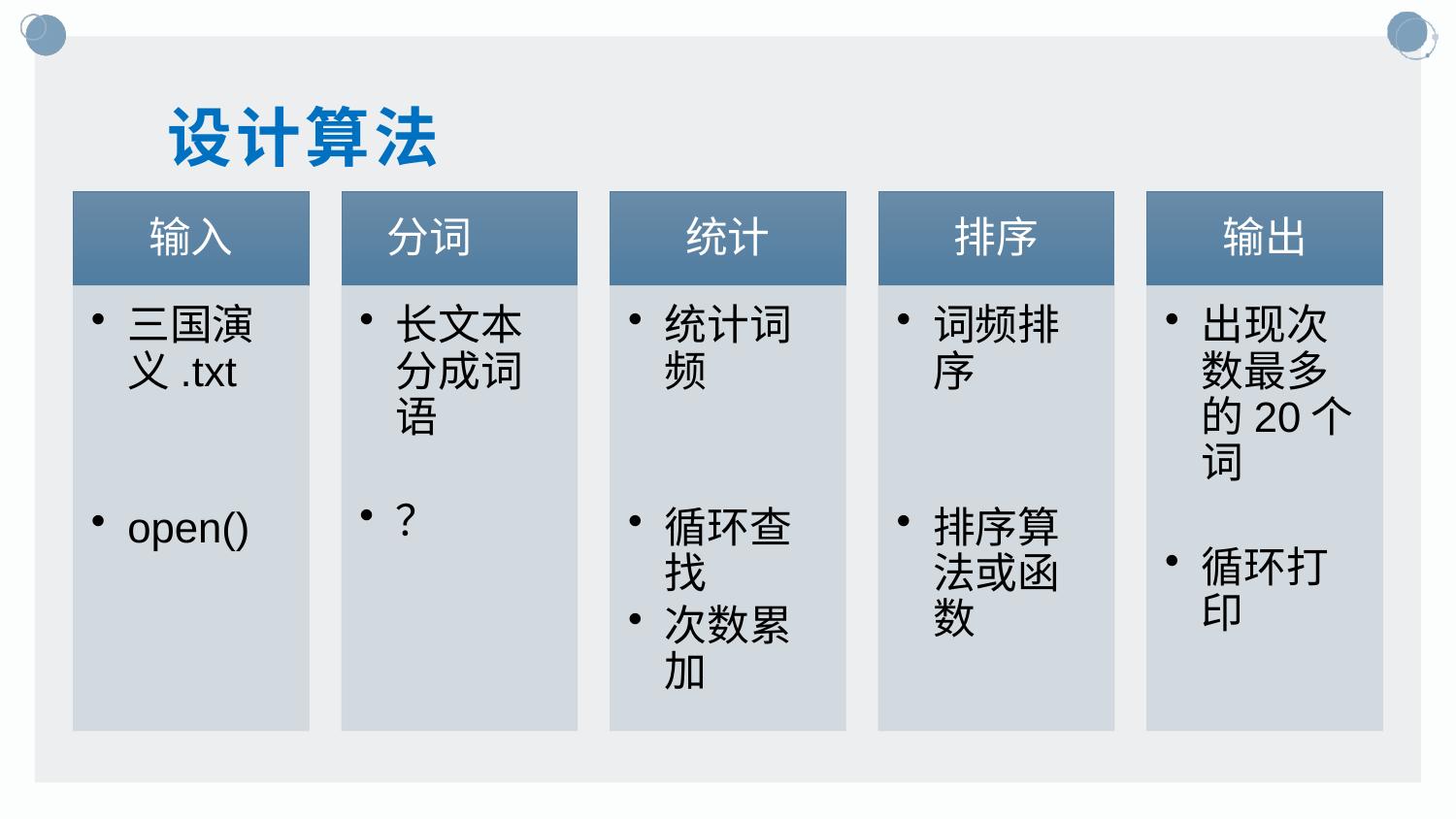

# 设计算法
输入
三国演义.txt

open()
分词
长文本分成词语

？
统计
统计词频

循环查找
次数累加
排序
词频排序

排序算法或函数
输出
出现次数最多的20个词

循环打印